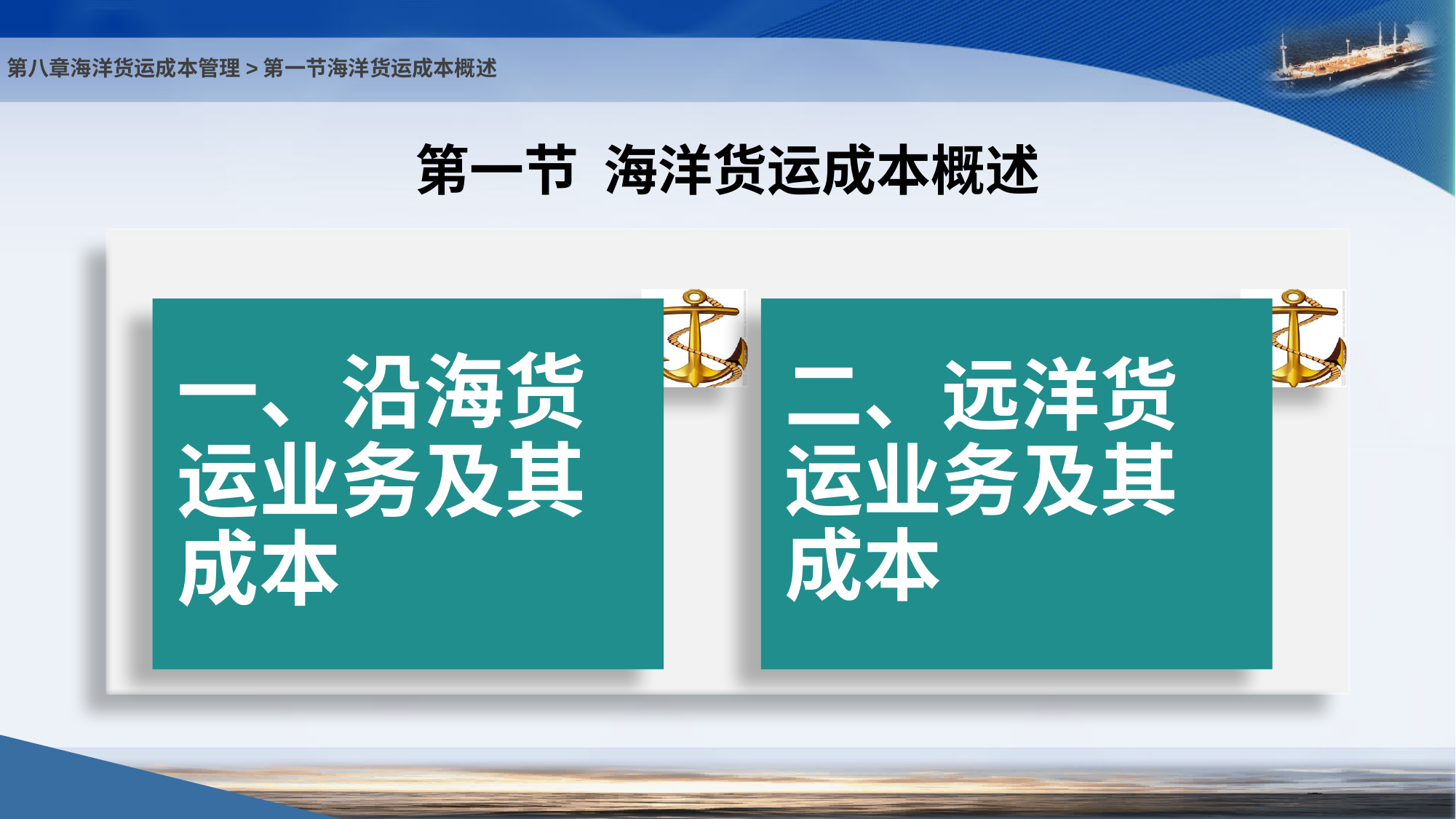

第八章海洋货运成本管理>第一节海洋货运成本概述
# 第一节  海洋货运成本概述
一、沿海货运业务及其成本
二、远洋货运业务及其成本